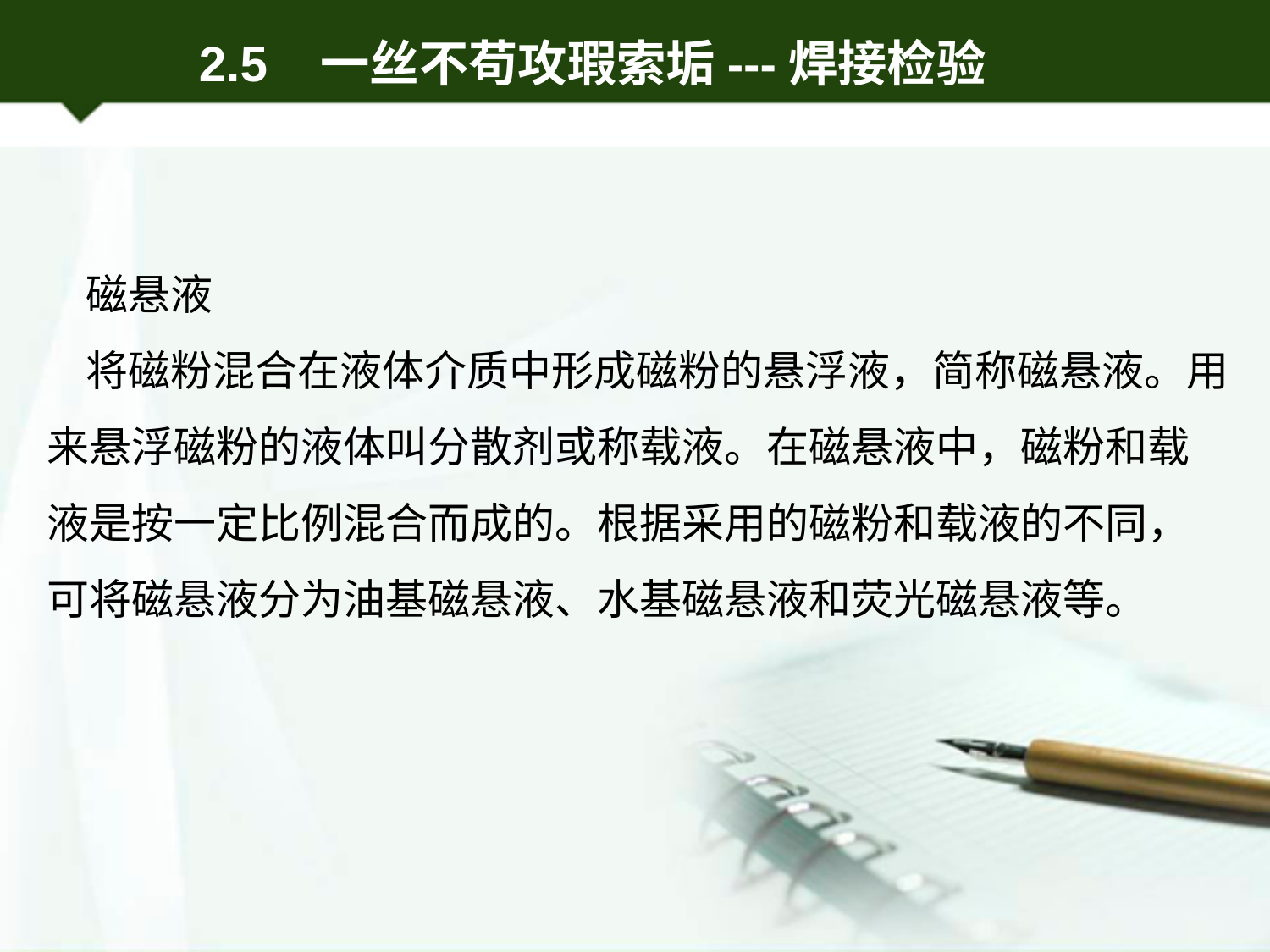

2.5   一丝不苟攻瑕索垢---焊接检验
   磁悬液
   将磁粉混合在液体介质中形成磁粉的悬浮液，简称磁悬液。用来悬浮磁粉的液体叫分散剂或称载液。在磁悬液中，磁粉和载液是按一定比例混合而成的。根据采用的磁粉和载液的不同，可将磁悬液分为油基磁悬液、水基磁悬液和荧光磁悬液等。